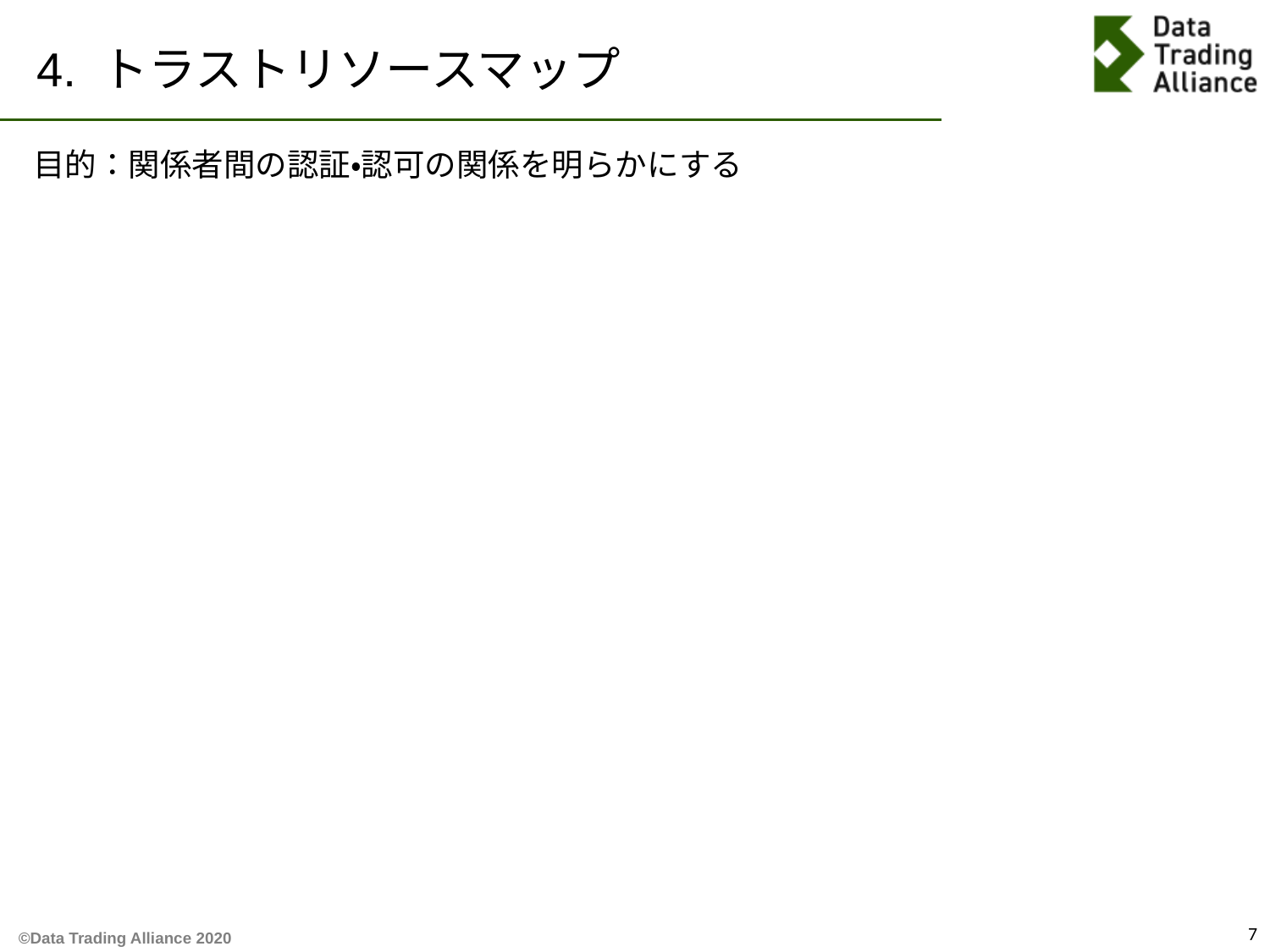

# 4. トラストリソースマップ
目的：関係者間の認証・認可の関係を明らかにする

7